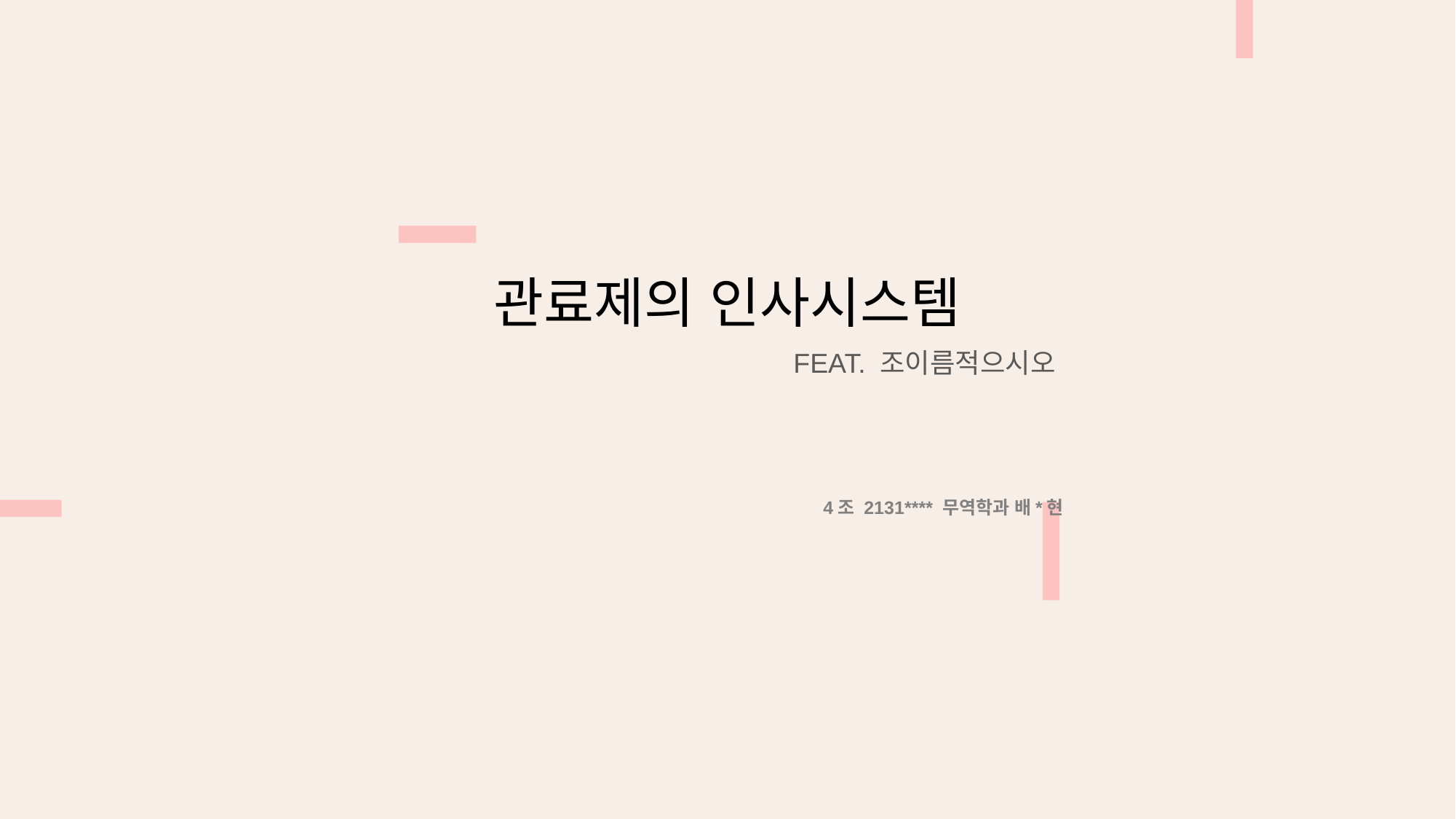

관료제의 인사시스템
FEAT. 조이름적으시오
4조 2131**** 무역학과 배*현